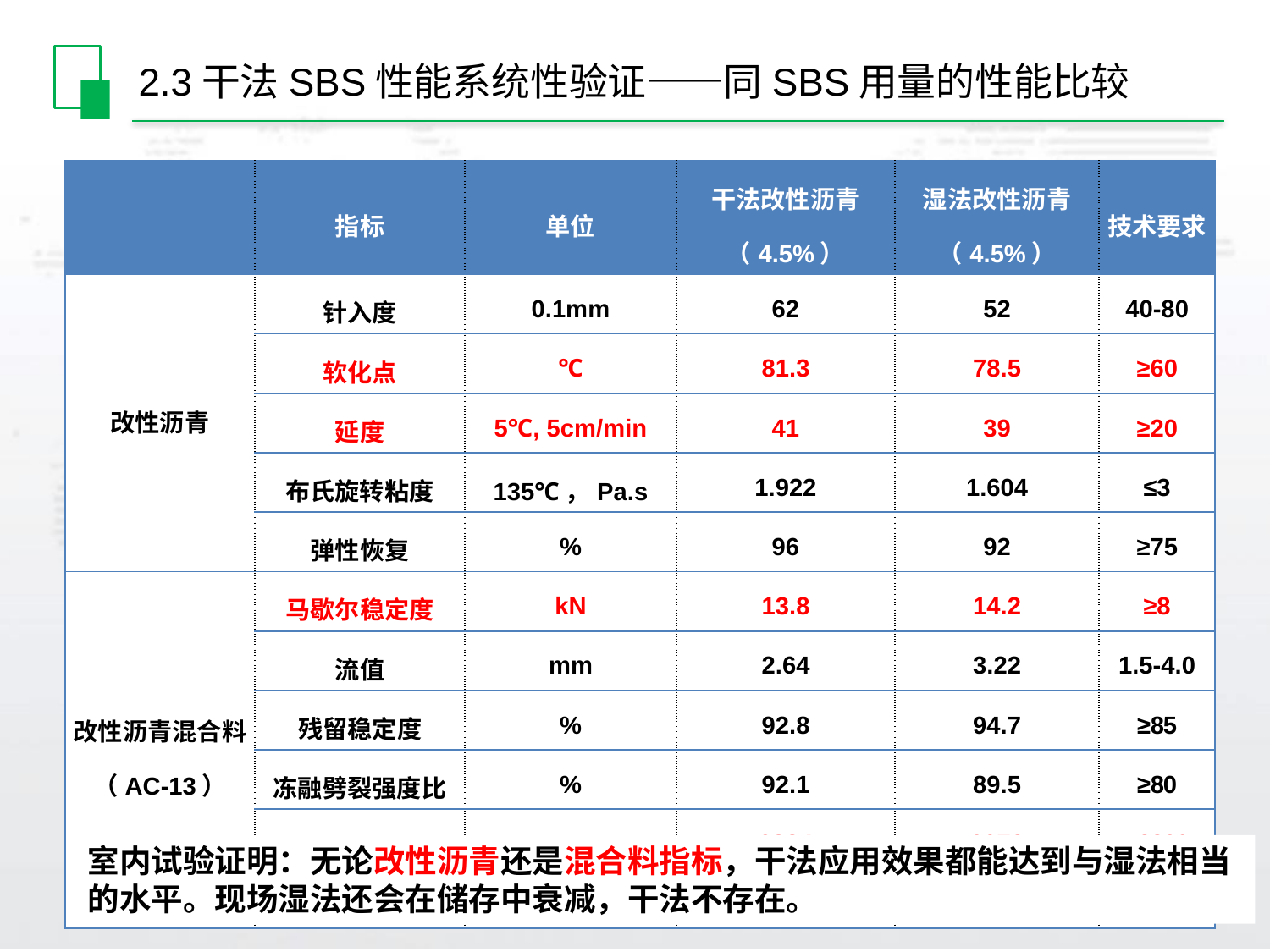

# 2.3干法SBS性能系统性验证——同SBS用量的性能比较
|  | 指标 | 单位 | 干法改性沥青 （4.5%） | 湿法改性沥青 （4.5%） | 技术要求 |
| --- | --- | --- | --- | --- | --- |
| 改性沥青 | 针入度 | 0.1mm | 62 | 52 | 40-80 |
|  | 软化点 | ℃ | 81.3 | 78.5 | ≥60 |
|  | 延度 | 5℃, 5cm/min | 41 | 39 | ≥20 |
|  | 布氏旋转粘度 | 135℃，Pa.s | 1.922 | 1.604 | ≤3 |
|  | 弹性恢复 | % | 96 | 92 | ≥75 |
| 改性沥青混合料（AC-13） | 马歇尔稳定度 | kN | 13.8 | 14.2 | ≥8 |
|  | 流值 | mm | 2.64 | 3.22 | 1.5-4.0 |
|  | 残留稳定度 | % | 92.8 | 94.7 | ≥85 |
|  | 冻融劈裂强度比 | % | 92.1 | 89.5 | ≥80 |
|  | 车辙试验动稳定度 | 次/mm | 6884 | 6072 | ≥2800 |
|  | 低温弯曲破坏应变 | με | 3059 | 3144 | ≥2600 |
室内试验证明：无论改性沥青还是混合料指标，干法应用效果都能达到与湿法相当的水平。现场湿法还会在储存中衰减，干法不存在。